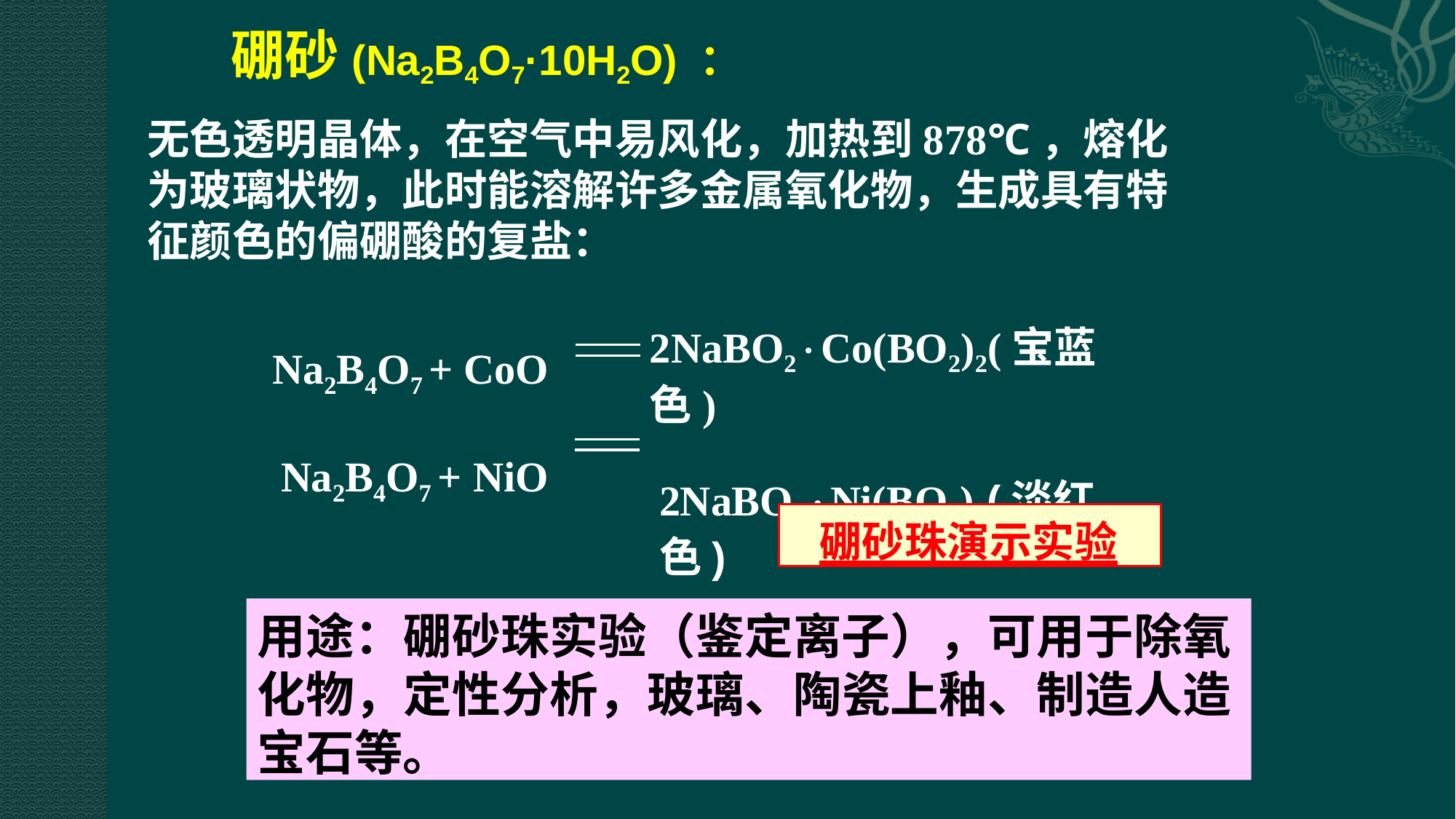

# 硼砂(Na2B4O7·10H2O) ：
无色透明晶体，在空气中易风化，加热到878℃，熔化为玻璃状物，此时能溶解许多金属氧化物，生成具有特征颜色的偏硼酸的复盐：
Na2B4O7 + CoO  Na2B4O7 + NiO
2NaBO2⋅Co(BO2)2(宝蓝色)
2NaBO2⋅Ni(BO2)2(淡红色)

硼砂珠演示实验
用途：硼砂珠实验（鉴定离子），可用于除氧化物，定性分析，玻璃、陶瓷上釉、制造人造宝石等。